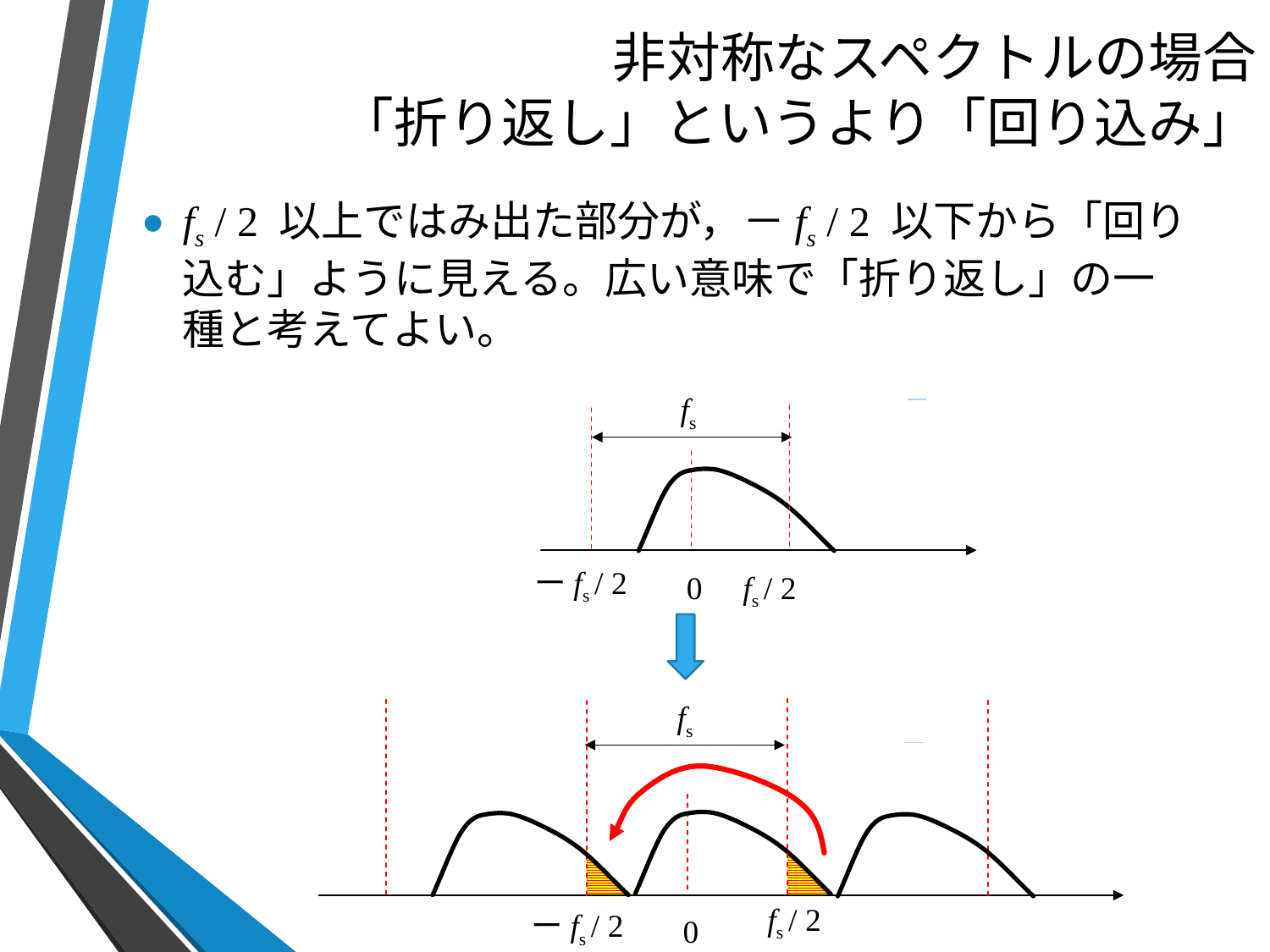

# 非対称なスペクトルの場合 「折り返し」というより「回り込み」
fs / 2 以上ではみ出た部分が，－fs / 2 以下から「回り込む」ように見える。広い意味で「折り返し」の一種と考えてよい。
fs

ーfs / 2
fs / 2
0

fs

fs / 2
ーfs / 2
0